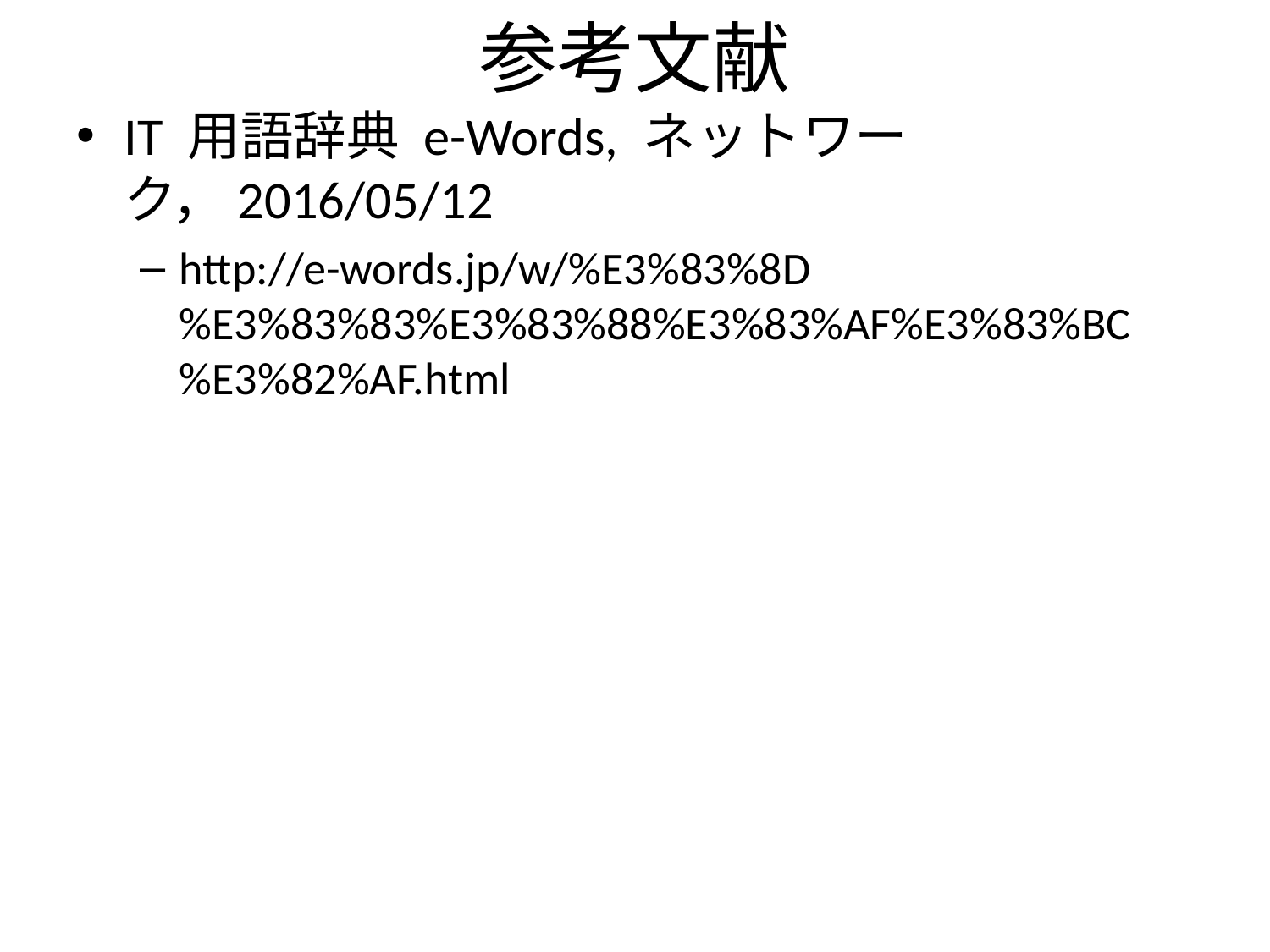

# 参考文献
IT 用語辞典 e-Words, ネットワーク，2016/05/12
http://e-words.jp/w/%E3%83%8D%E3%83%83%E3%83%88%E3%83%AF%E3%83%BC%E3%82%AF.html